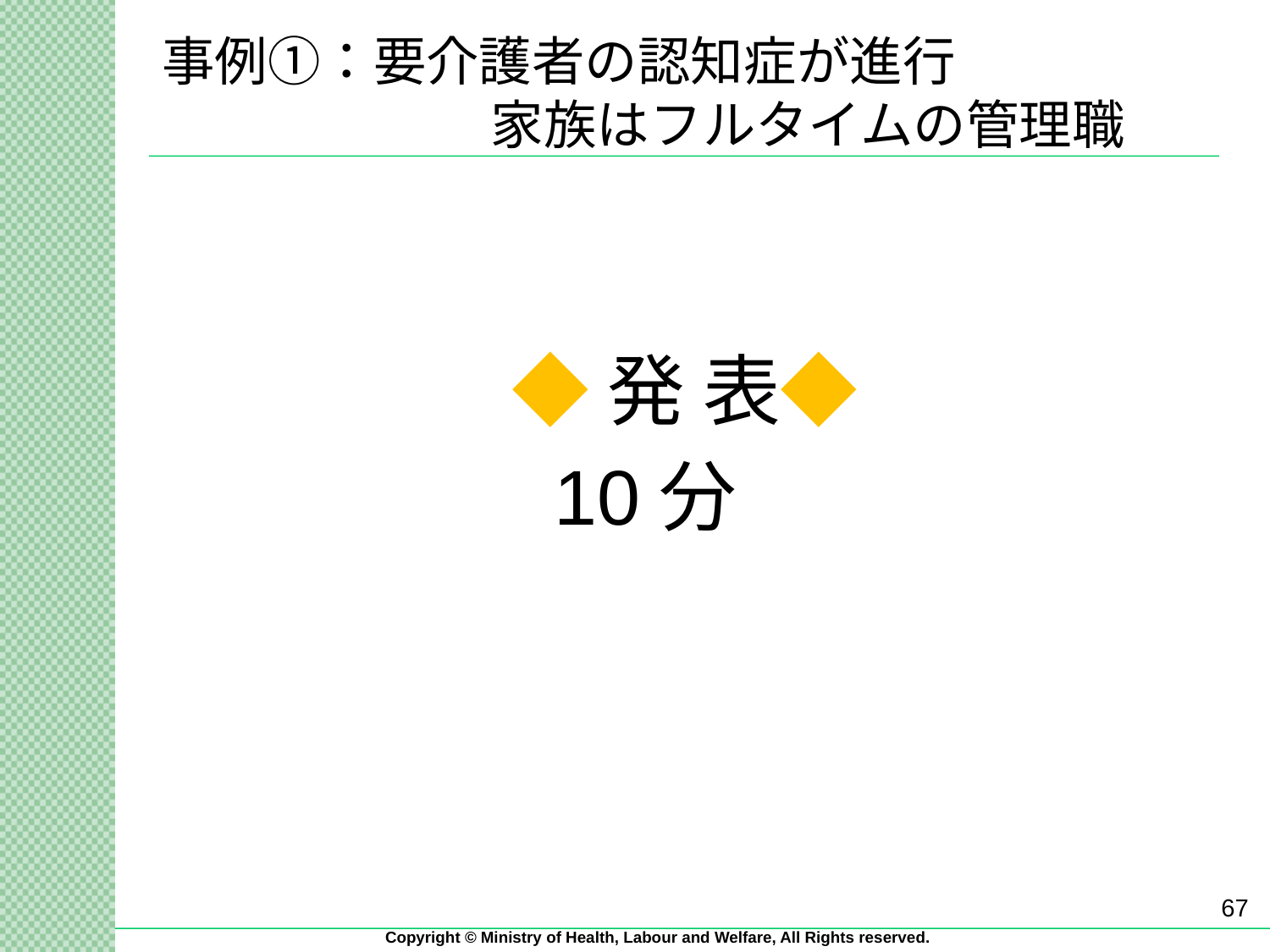

# 事例①：要介護者の認知症が進行 　　　　　 　家族はフルタイムの管理職

◆発 表◆
10分
67
Copyright © Ministry of Health, Labour and Welfare, All Rights reserved.